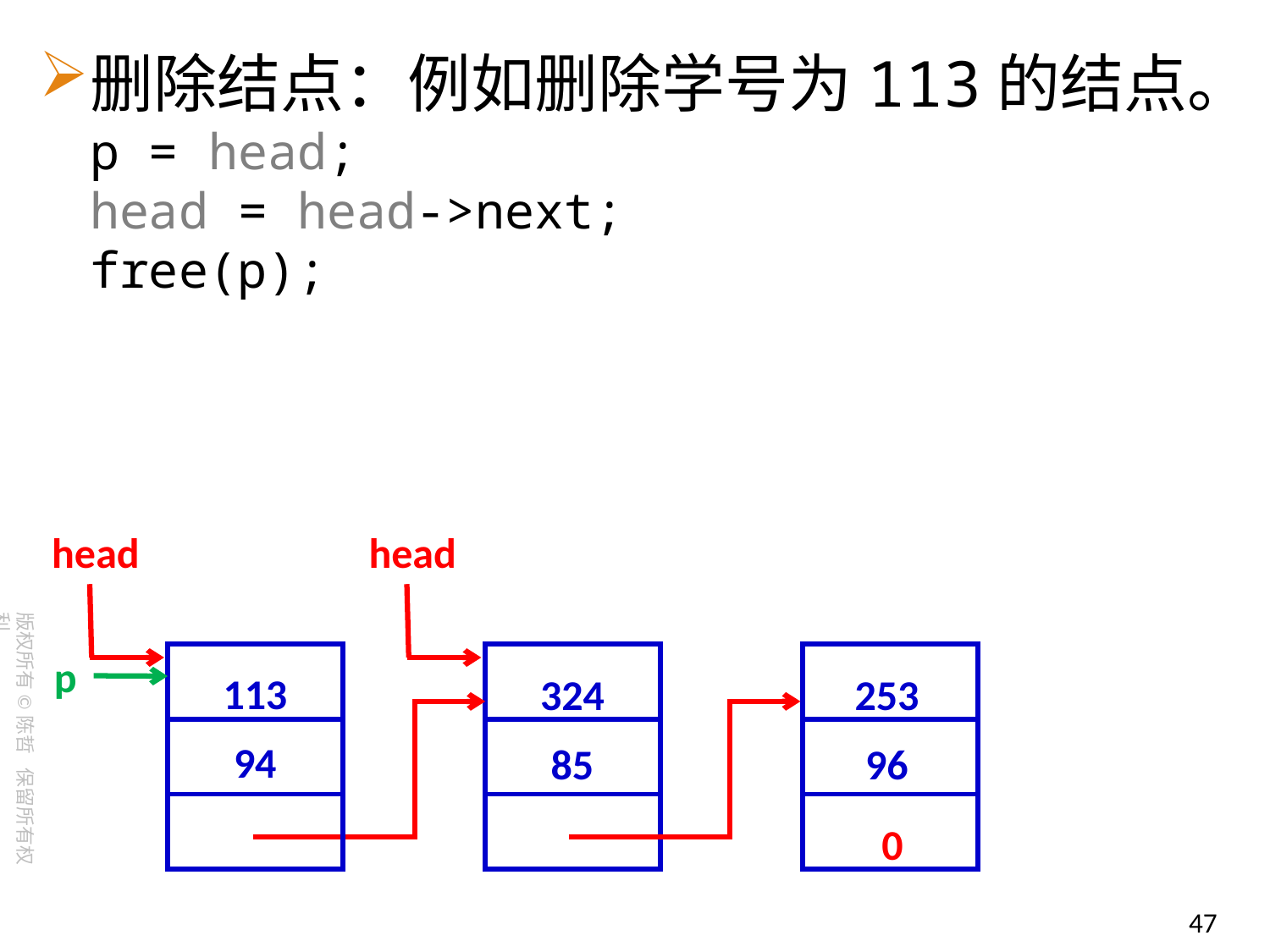

删除结点：例如删除学号为113的结点。
p = head;
head = head->next;
free(p);

head
head
113
94
p
|  |
| --- |
|  |
|  |
|  |
| --- |
|  |
|  |
324
85
253
96
|  |
| --- |
|  |
|  |
0
47